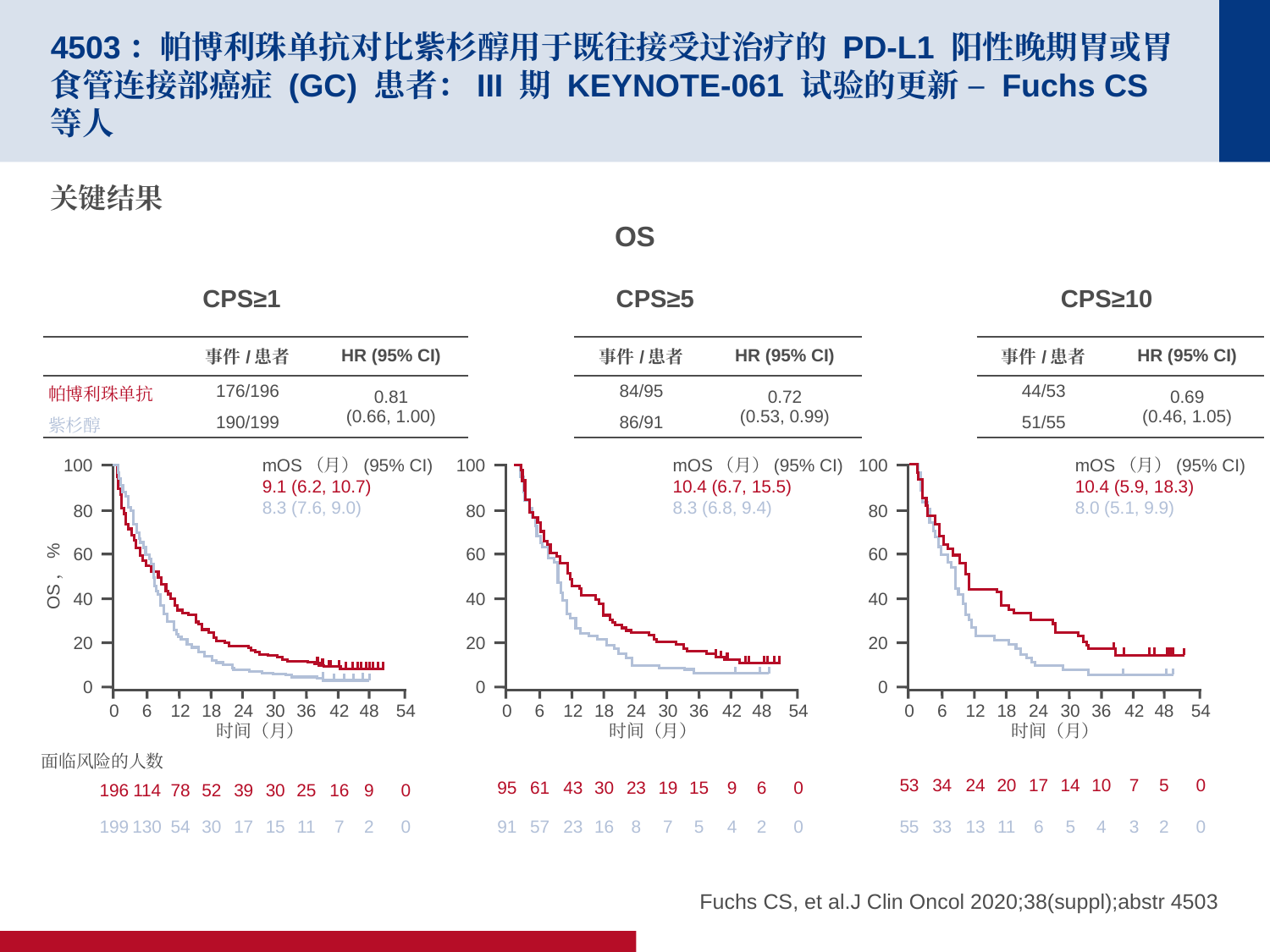

# 4503：帕博利珠单抗对比紫杉醇用于既往接受过治疗的 PD-L1 阳性晚期胃或胃食管连接部癌症 (GC) 患者：III 期 KEYNOTE-061 试验的更新 – Fuchs CS 等人
关键结果

OS
CPS≥1
CPS≥5
mOS（月）(95% CI)
10.4 (6.7, 15.5)
8.3 (6.8, 9.4)

100

80

60

40

20

0

0
6
12
18
24
30
36
42
48
54
时间（月）
95
61
43
30
23
19
15
9
6
0
91
57
23
16
8
7
5
4
2
0
CPS≥10
mOS（月）(95% CI)
10.4 (5.9, 18.3)
8.0 (5.1, 9.9)

100

80

60

40

20

0

0
6
12
18
24
30
36
42
48
54
时间（月）
53
34
24
20
17
14
10
7
5
0
55
33
13
11
6
5
4
3
2
0
|  | 事件/患者 | HR (95% CI) |
| --- | --- | --- |
| 帕博利珠单抗 | 176/196 | 0.81 (0.66, 1.00) |
| 紫杉醇 | 190/199 |  |
| 事件/患者 | HR (95% CI) |
| --- | --- |
| 84/95 | 0.72 (0.53, 0.99) |
| 86/91 |  |
| 事件/患者 | HR (95% CI) |
| --- | --- |
| 44/53 | 0.69 (0.46, 1.05) |
| 51/55 |  |
mOS（月）(95% CI)
9.1 (6.2, 10.7)
8.3 (7.6, 9.0)

100

80

60

OS，%
40

20

0

0
6
12
18
24
30
36
42
48
54
时间（月）
面临风险的人数
196
114
78
52
39
30
25
16
9
0
199
130
54
30
17
15
11
7
2
0
Fuchs CS, et al.J Clin Oncol 2020;38(suppl);abstr 4503